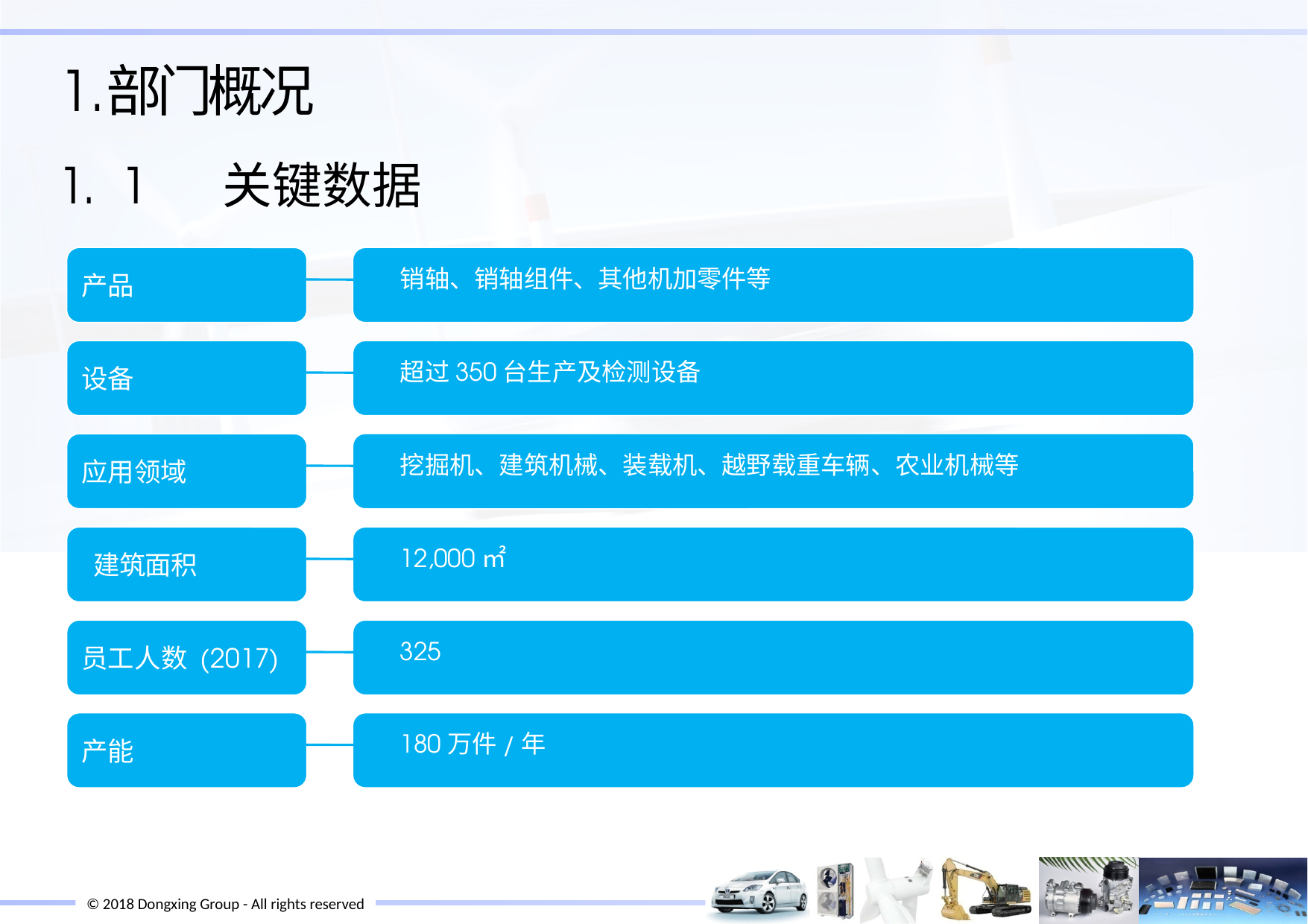

# 1.	部门概况
1	关键数据
产品
销轴、销轴组件、其他机加零件等
设备
超过350台生产及检测设备
挖掘机、建筑机械、装载机、越野载重车辆、农业机械等
应用领域
 建筑面积
12,000㎡
员工人数 (2017)
325
产能
180万件/年